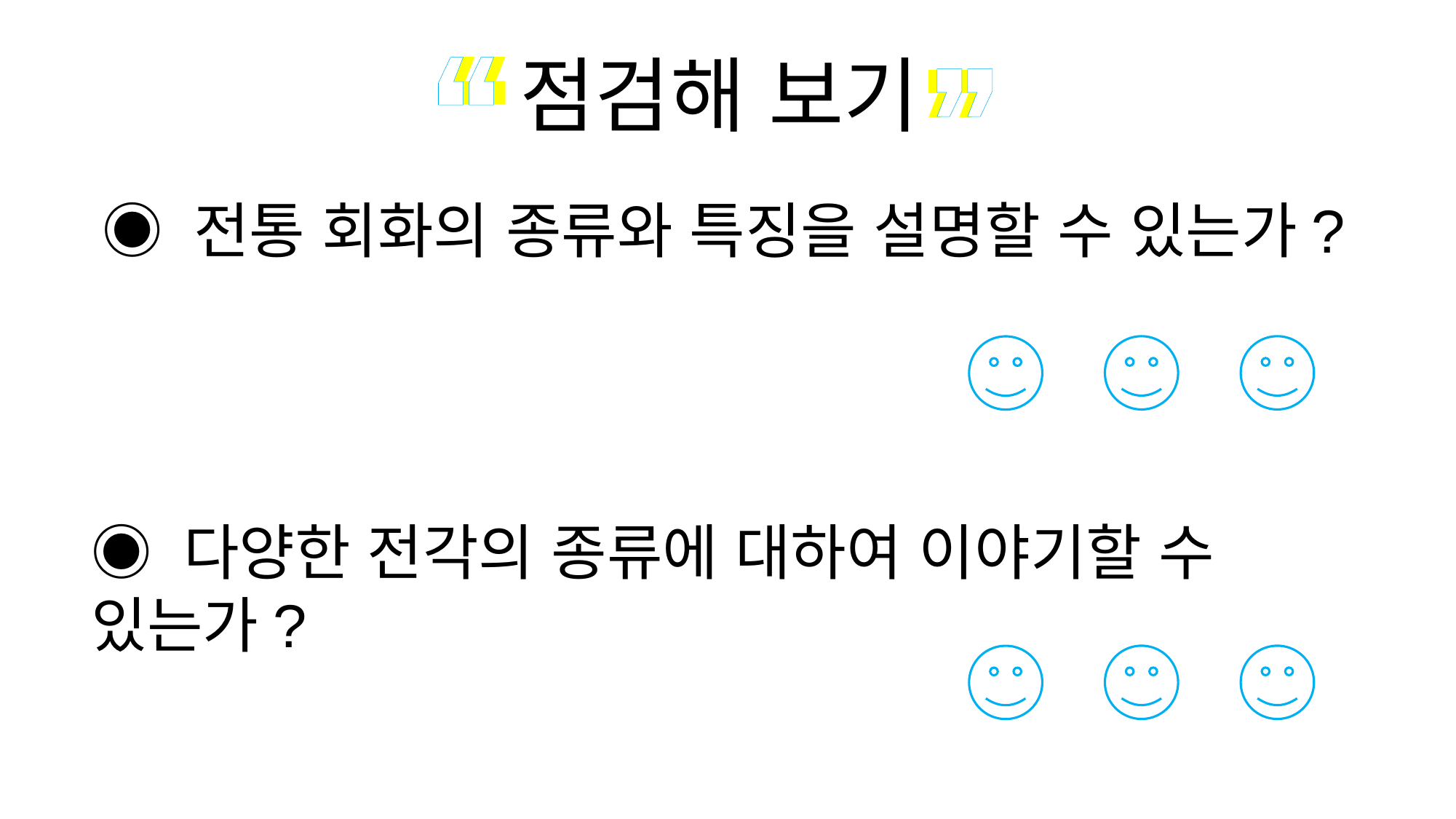

“
“
”
”
점검해 보기
◉ 전통 회화의 종류와 특징을 설명할 수 있는가?

◉ 다양한 전각의 종류에 대하여 이야기할 수 있는가?